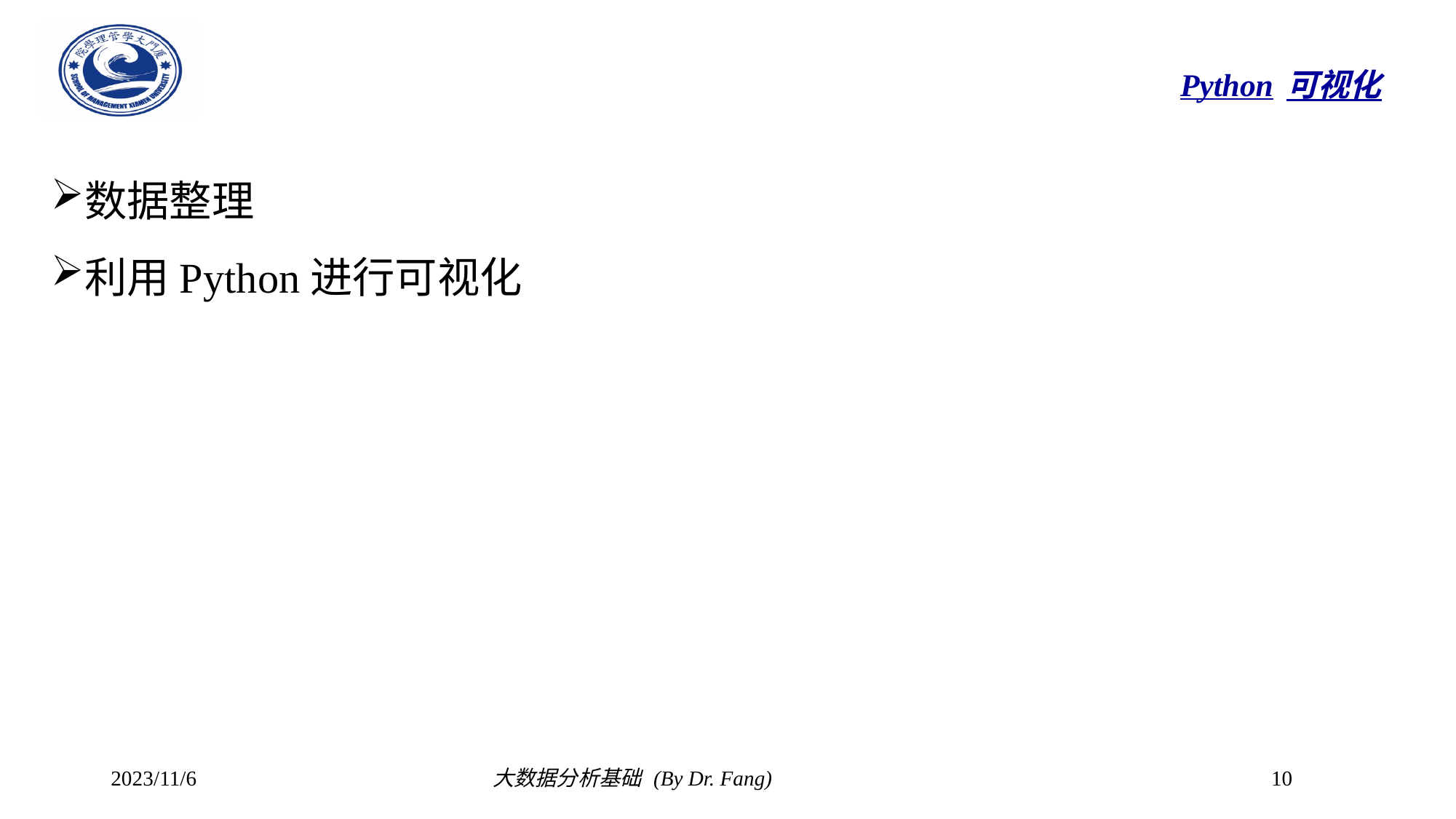

# Python可视化
数据整理
利用Python进行可视化
2023/11/6
大数据分析基础 (By Dr. Fang)
10